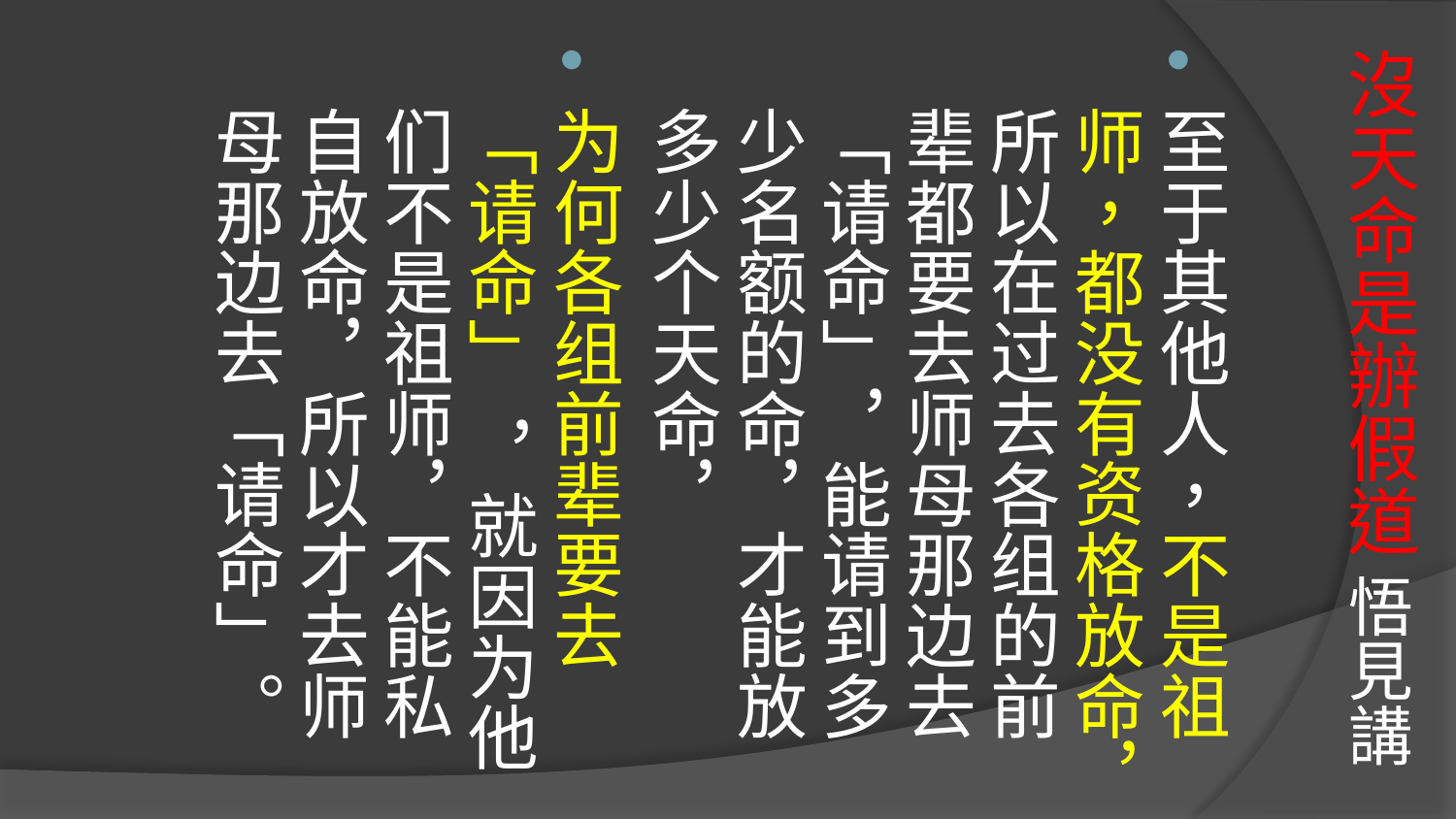

# 沒天命是辦假道 悟見講
至于其他人，不是祖师，都没有资格放命，所以在过去各组的前辈都要去师母那边去「请命」，能请到多少名额的命，才能放多少个天命，
为何各组前辈要去「请命」  ，就因为他们不是祖师，不能私自放命，所以才去师母那边去「请命」。